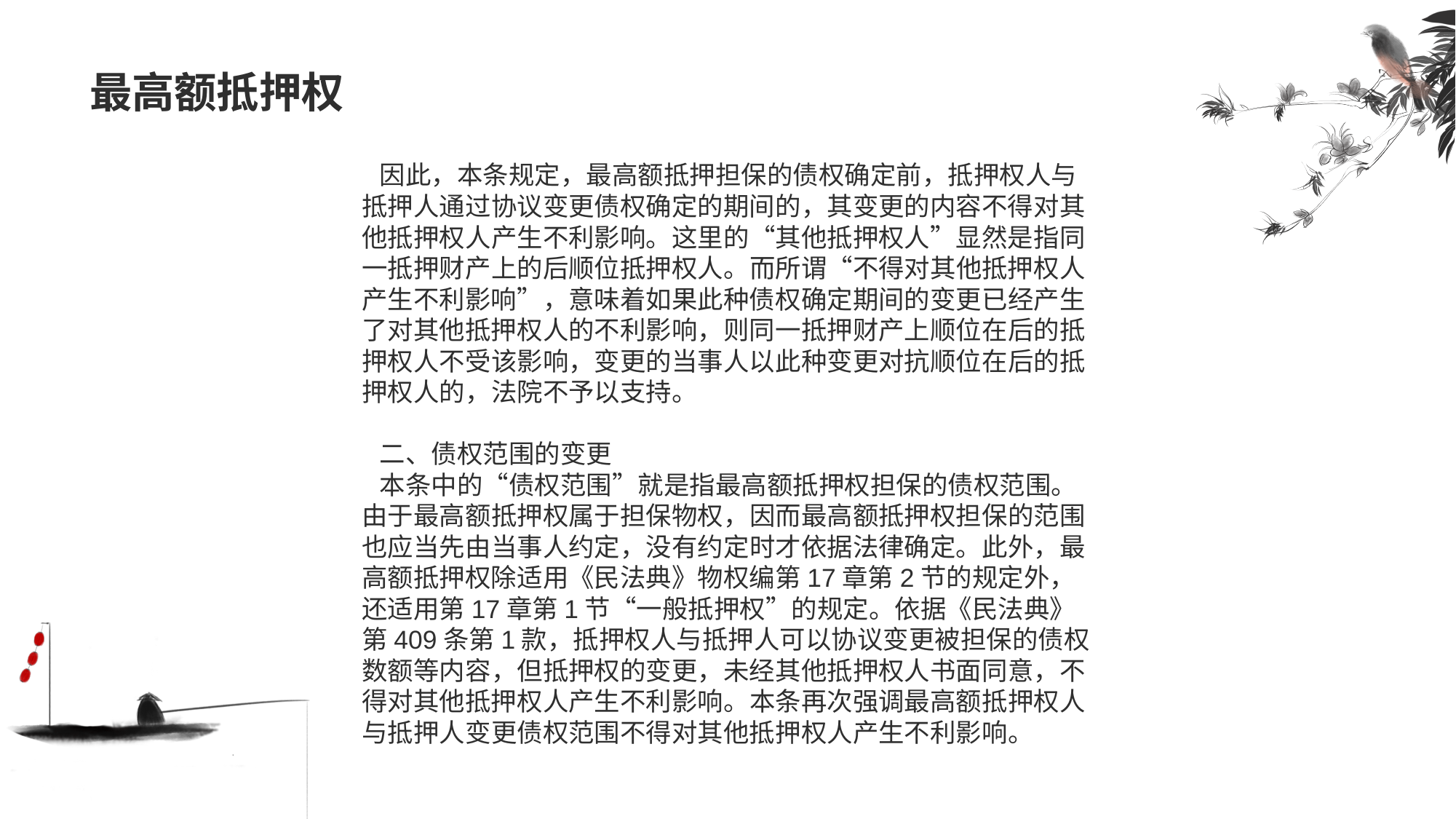

# 最高额抵押权

  因此，本条规定，最高额抵押担保的债权确定前，抵押权人与抵押人通过协议变更债权确定的期间的，其变更的内容不得对其他抵押权人产生不利影响。这里的“其他抵押权人”显然是指同一抵押财产上的后顺位抵押权人。而所谓“不得对其他抵押权人产生不利影响”，意味着如果此种债权确定期间的变更已经产生了对其他抵押权人的不利影响，则同一抵押财产上顺位在后的抵押权人不受该影响，变更的当事人以此种变更对抗顺位在后的抵押权人的，法院不予以支持。

  二、债权范围的变更
  本条中的“债权范围”就是指最高额抵押权担保的债权范围。由于最高额抵押权属于担保物权，因而最高额抵押权担保的范围也应当先由当事人约定，没有约定时才依据法律确定。此外，最高额抵押权除适用《民法典》物权编第17章第2节的规定外，还适用第17章第1节“一般抵押权”的规定。依据《民法典》第409条第1款，抵押权人与抵押人可以协议变更被担保的债权数额等内容，但抵押权的变更，未经其他抵押权人书面同意，不得对其他抵押权人产生不利影响。本条再次强调最高额抵押权人与抵押人变更债权范围不得对其他抵押权人产生不利影响。
187